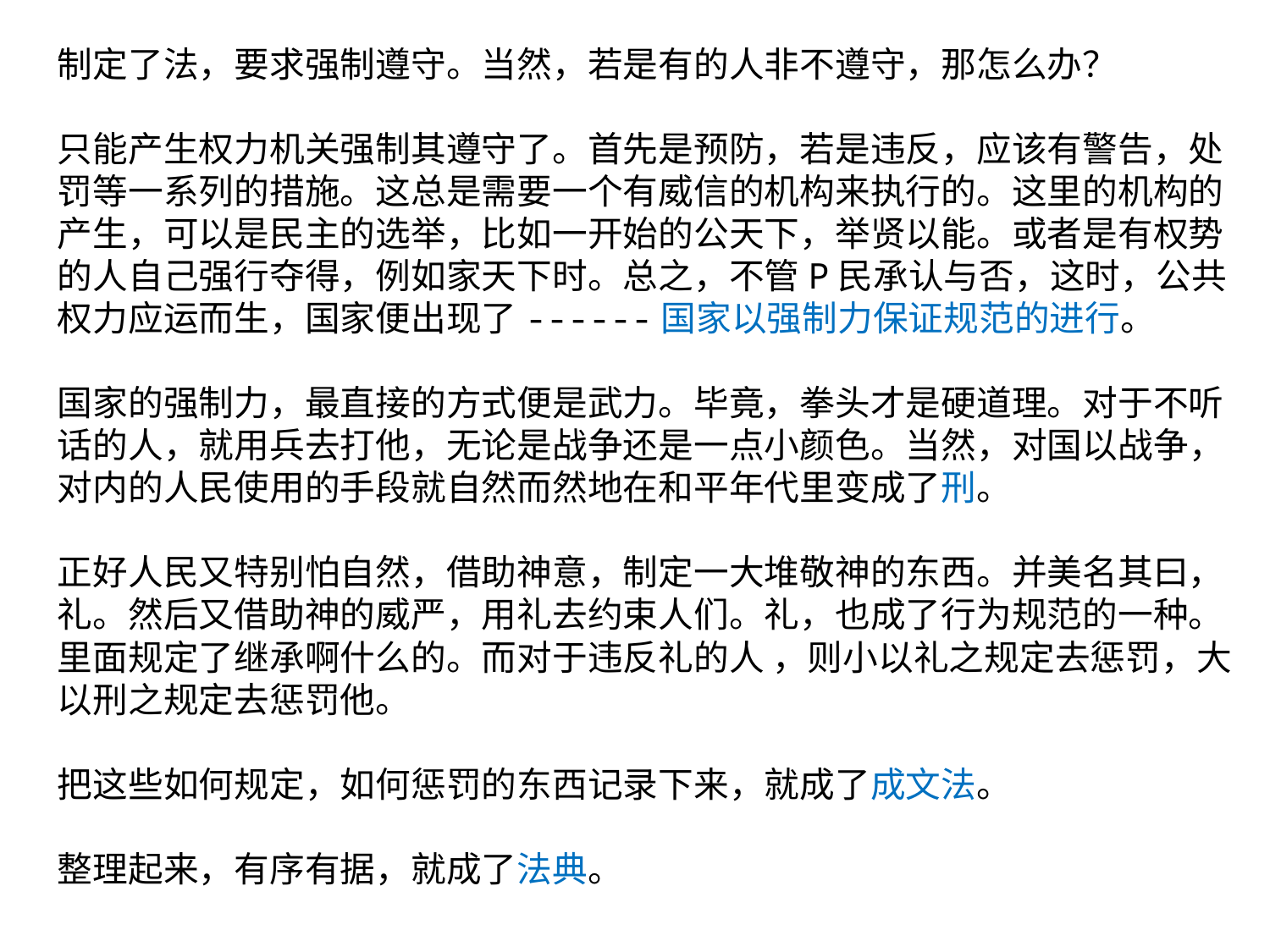

制定了法，要求强制遵守。当然，若是有的人非不遵守，那怎么办？
只能产生权力机关强制其遵守了。首先是预防，若是违反，应该有警告，处罚等一系列的措施。这总是需要一个有威信的机构来执行的。这里的机构的产生，可以是民主的选举，比如一开始的公天下，举贤以能。或者是有权势的人自己强行夺得，例如家天下时。总之，不管P民承认与否，这时，公共权力应运而生，国家便出现了------国家以强制力保证规范的进行。
国家的强制力，最直接的方式便是武力。毕竟，拳头才是硬道理。对于不听话的人，就用兵去打他，无论是战争还是一点小颜色。当然，对国以战争，对内的人民使用的手段就自然而然地在和平年代里变成了刑。
正好人民又特别怕自然，借助神意，制定一大堆敬神的东西。并美名其曰，礼。然后又借助神的威严，用礼去约束人们。礼，也成了行为规范的一种。里面规定了继承啊什么的。而对于违反礼的人 ，则小以礼之规定去惩罚，大以刑之规定去惩罚他。
把这些如何规定，如何惩罚的东西记录下来，就成了成文法。
整理起来，有序有据，就成了法典。